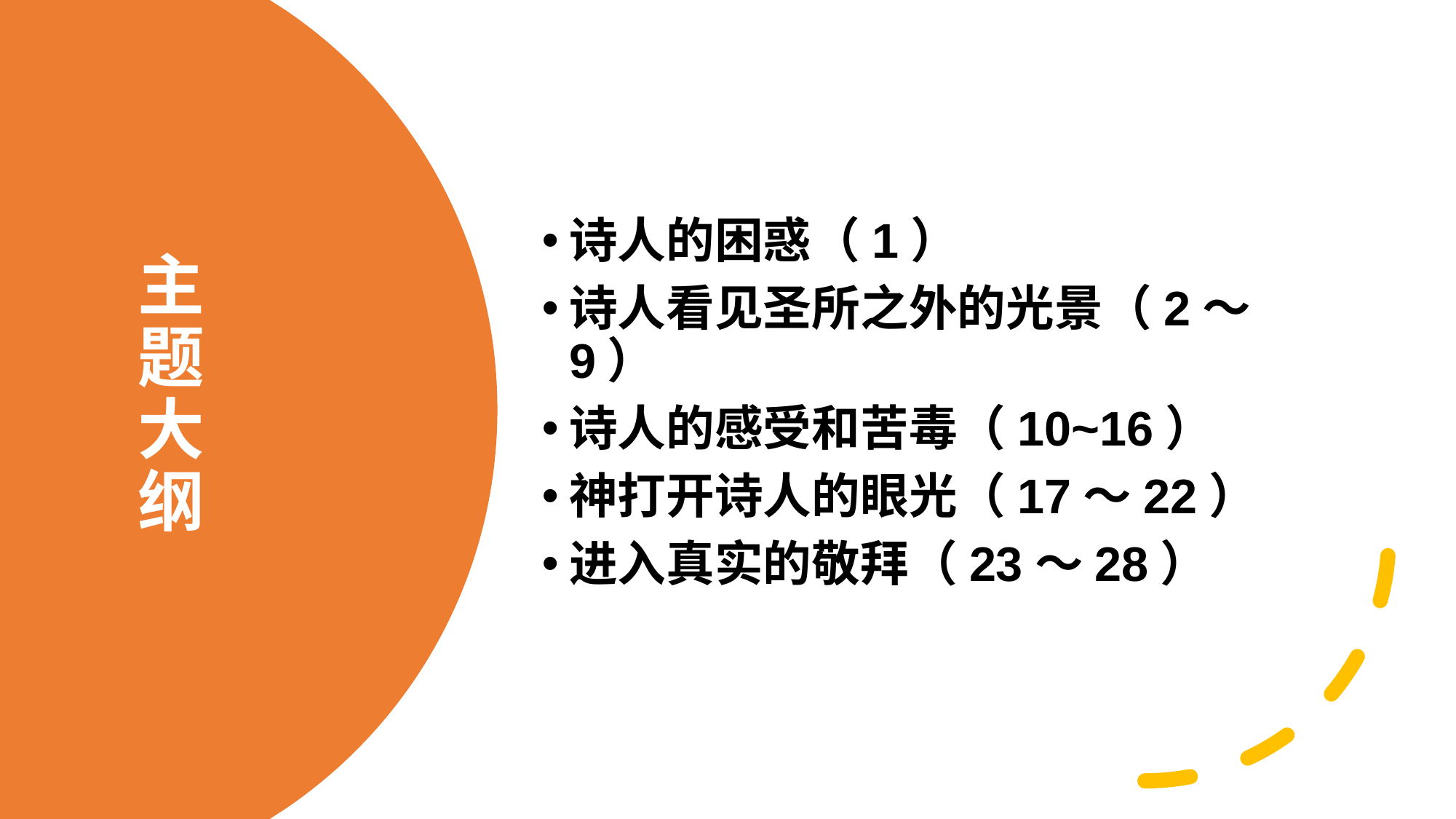

诗人的困惑（1）
诗人看见圣所之外的光景（2～9）
诗人的感受和苦毒（10~16）
神打开诗人的眼光（17～22）
进入真实的敬拜（23～28）
# 主题大纲